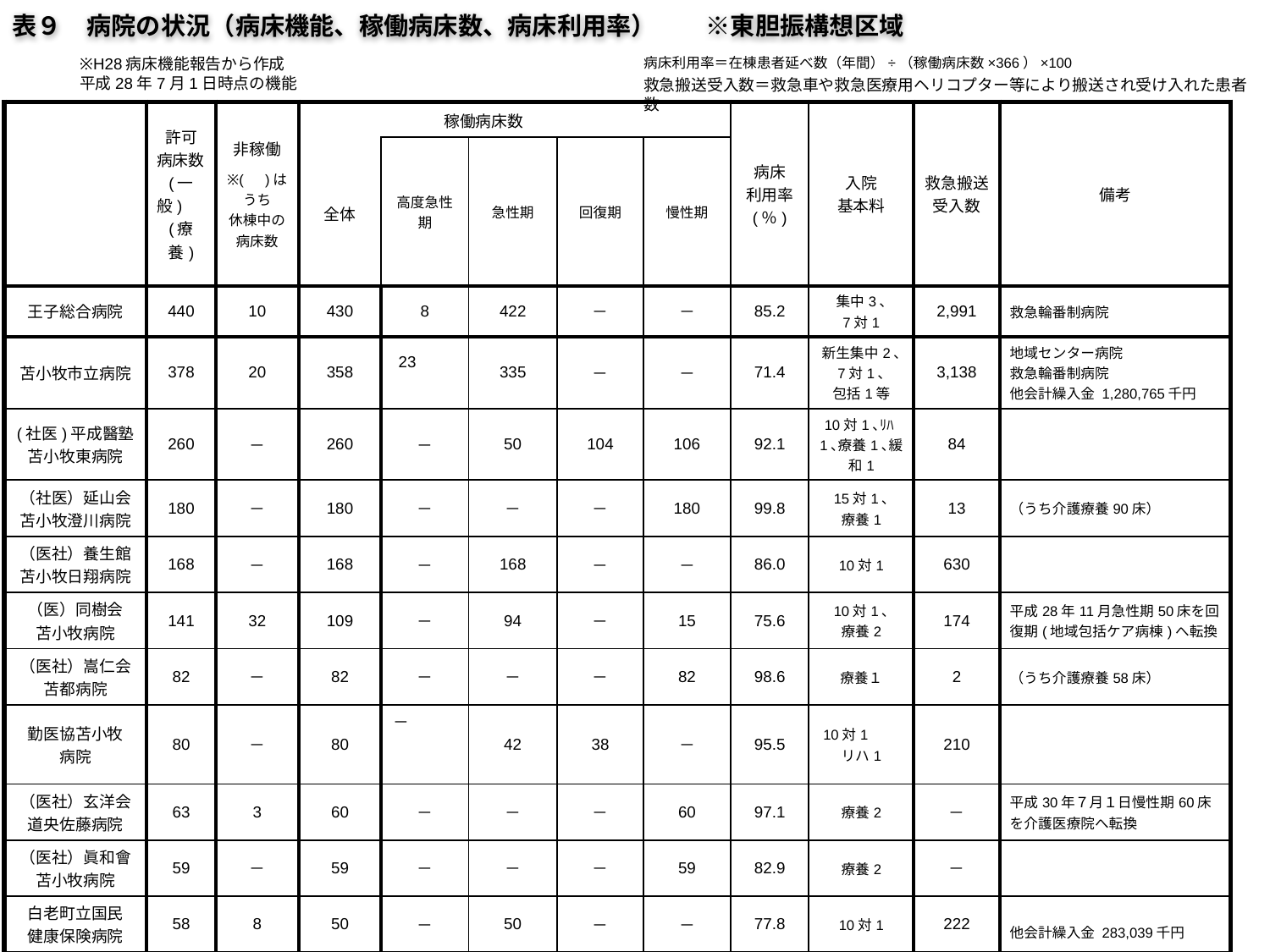

表９　病院の状況（病床機能、稼働病床数、病床利用率）　　※東胆振構想区域
※H28病床機能報告から作成
平成28年7月1日時点の機能
病床利用率＝在棟患者延べ数（年間）÷（稼働病床数×366）×100

救急搬送受入数＝救急車や救急医療用ヘリコプター等により搬送され受け入れた患者数
|  | 許可 病床数(一般)　(療養) | 非稼働 ※(　)はうち 休棟中の 病床数 | 全体 | 稼働病床数 |  |  |  | 病床 利用率 (％) | 入院 基本料 | 救急搬送 受入数 | 備考 |
| --- | --- | --- | --- | --- | --- | --- | --- | --- | --- | --- | --- |
|  |  |  |  | 高度急性期 | 急性期 | 回復期 | 慢性期 |  |  |  |  |
| 王子総合病院 | 440 | 10 | 430 | 8 | 422 | － | － | 85.2 | 集中3､ 7対1 | 2,991 | 救急輪番制病院 |
| 苫小牧市立病院 | 378 | 20 | 358 | 23 | 335 | － | － | 71.4 | 新生集中2､ 7対1､ 包括1等 | 3,138 | 地域センター病院 救急輪番制病院 他会計繰入金 1,280,765千円 |
| (社医)平成醫塾苫小牧東病院 | 260 | － | 260 | － | 50 | 104 | 106 | 92.1 | 10対1､ﾘﾊ1､療養1､緩和1 | 84 |  |
| （社医）延山会苫小牧澄川病院 | 180 | － | 180 | － | － | － | 180 | 99.8 | 15対1､ 療養1 | 13 | （うち介護療養90床） |
| （医社）養生館苫小牧日翔病院 | 168 | － | 168 | － | 168 | － | － | 86.0 | 10対1 | 630 |  |
| （医）同樹会 苫小牧病院 | 141 | 32 | 109 | － | 94 | － | 15 | 75.6 | 10対1､ 療養2 | 174 | 平成28年11月急性期50床を回復期(地域包括ケア病棟)へ転換 |
| （医社）嵩仁会苫都病院 | 82 | － | 82 | － | － | － | 82 | 98.6 | 療養１ | 2 | （うち介護療養58床） |
| 勤医協苫小牧 病院 | 80 | － | 80 | － | 42 | 38 | － | 95.5 | 10対1　　リハ1 | 210 |  |
| （医社）玄洋会道央佐藤病院 | 63 | 3 | 60 | － | － | － | 60 | 97.1 | 療養2 | － | 平成30年７月１日慢性期60床を介護医療院へ転換 |
| （医社）眞和會苫小牧病院 | 59 | － | 59 | － | － | － | 59 | 82.9 | 療養2 | － |  |
| 白老町立国民 健康保険病院 | 58 | 8 | 50 | － | 50 | － | － | 77.8 | 10対1 | 222 | 他会計繰入金 283,039千円 |
| （医社）養生館青葉病院 | 52 | － | 52 | － | － | － | 52 | 92.8 | 障害10対1 | 5 |  |
| （医）同和会 追分菊池病院 | 40 | 10（10） | 30 | － | 30 | － | － | 81.4 | 15対1 | 62 |  |
| むかわ町鵡川 厚生病院 | 40 | － | 40 | － | － | 40 | － | 58.0 | 10対1 | 108 | 他会計繰入金 262,778千円 |